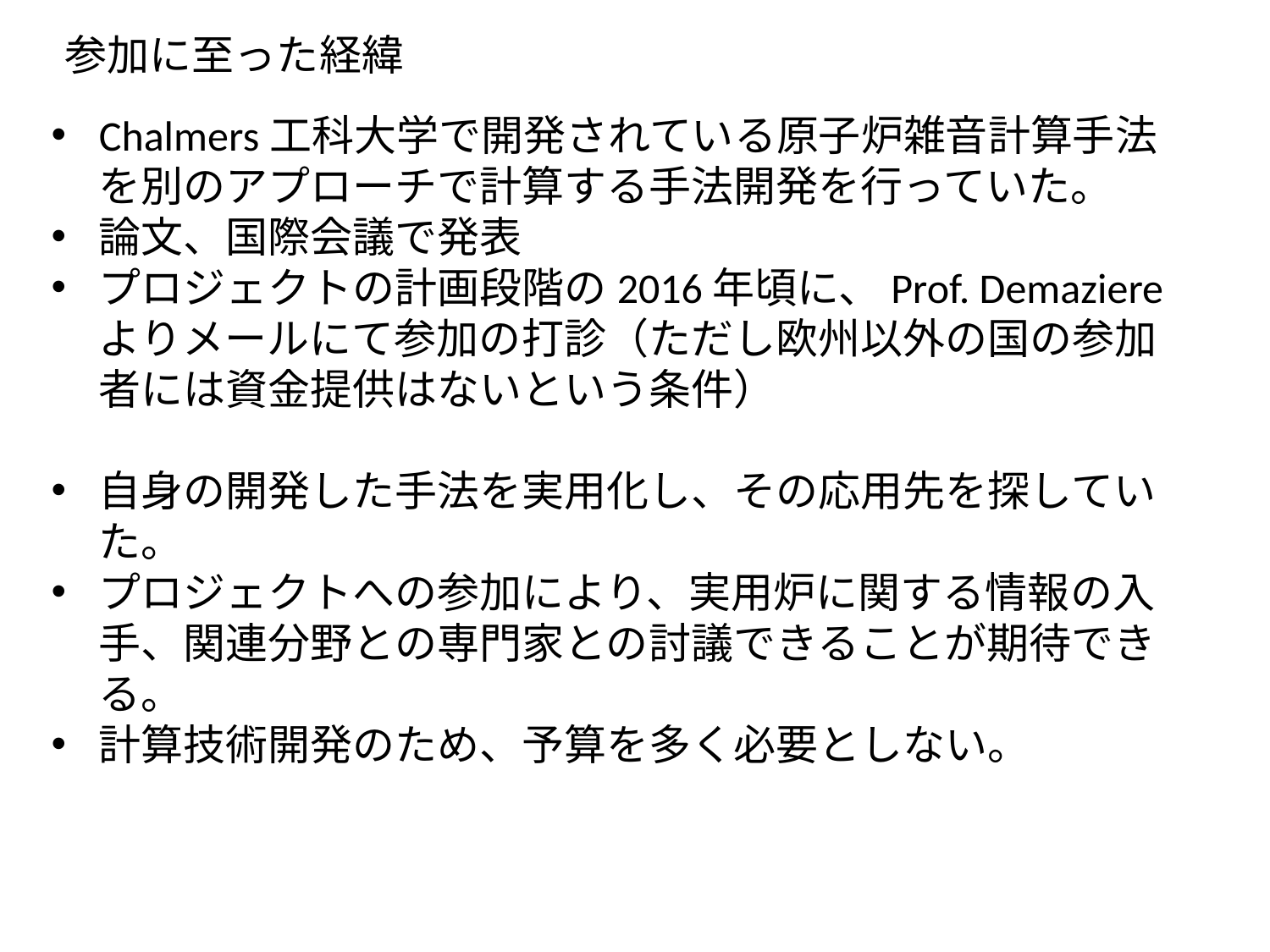

参加に至った経緯
Chalmers工科大学で開発されている原子炉雑音計算手法を別のアプローチで計算する手法開発を行っていた。
論文、国際会議で発表
プロジェクトの計画段階の2016年頃に、Prof. Demaziereよりメールにて参加の打診（ただし欧州以外の国の参加者には資金提供はないという条件）

自身の開発した手法を実用化し、その応用先を探していた。
プロジェクトへの参加により、実用炉に関する情報の入手、関連分野との専門家との討議できることが期待できる。
計算技術開発のため、予算を多く必要としない。